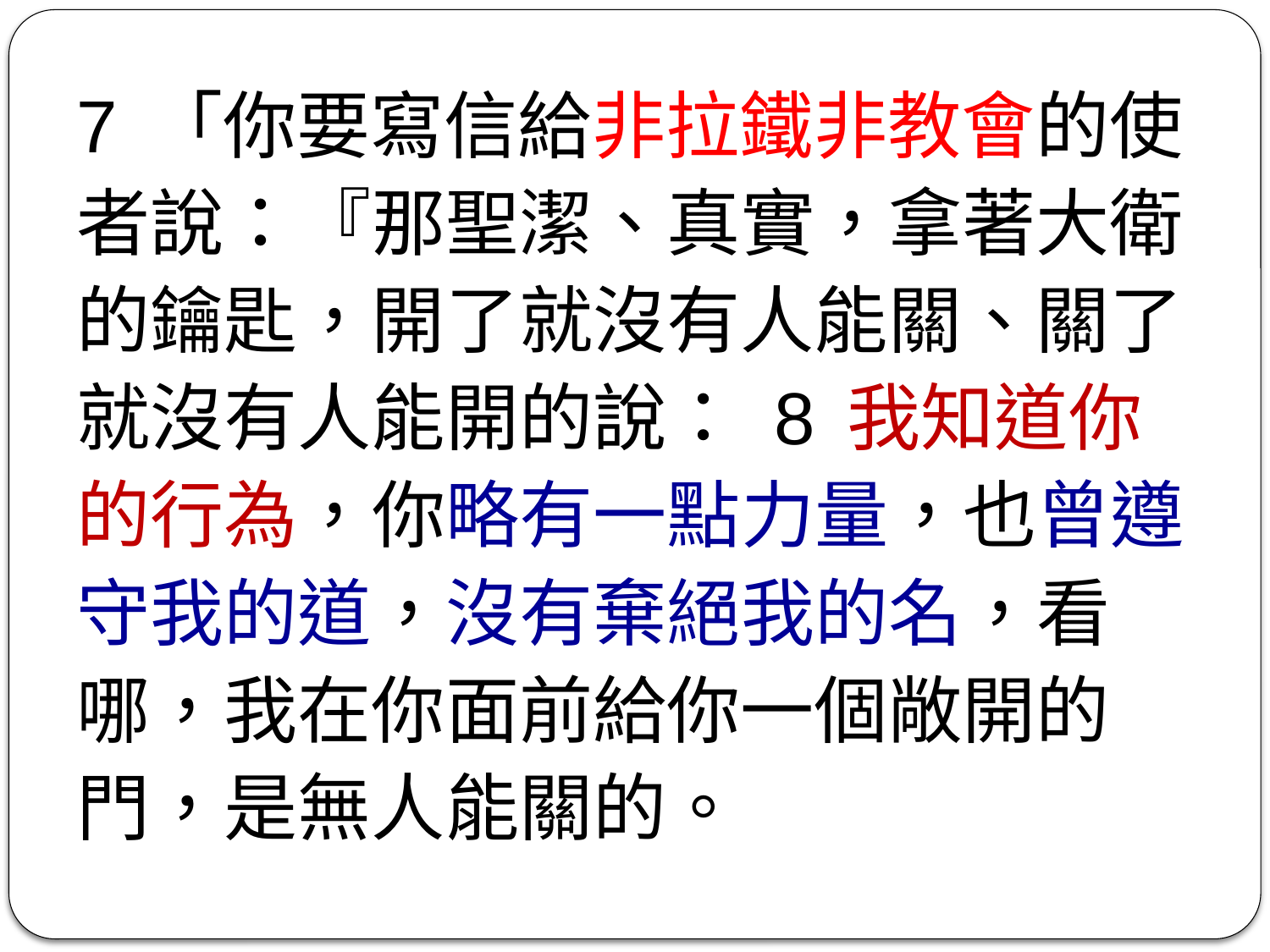

7 「你要寫信給非拉鐵非教會的使者說：『那聖潔、真實，拿著大衛的鑰匙，開了就沒有人能關、關了就沒有人能開的說： 8 我知道你的行為，你略有一點力量，也曾遵守我的道，沒有棄絕我的名，看哪，我在你面前給你一個敞開的門，是無人能關的。